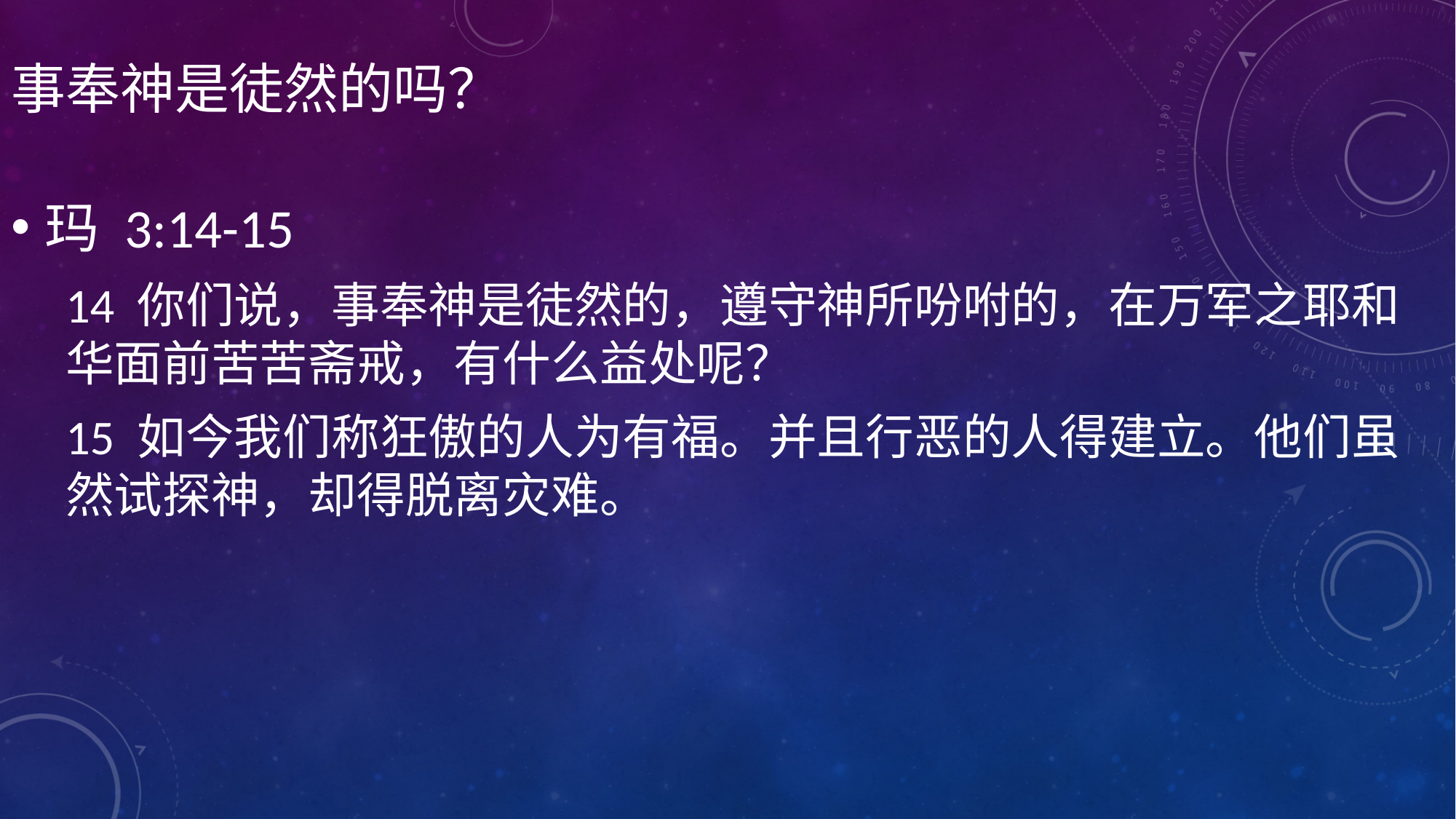

# 事奉神是徒然的吗？
玛 3:14-15
14 你们说，事奉神是徒然的，遵守神所吩咐的，在万军之耶和华面前苦苦斋戒，有什么益处呢？
15 如今我们称狂傲的人为有福。并且行恶的人得建立。他们虽然试探神，却得脱离灾难。